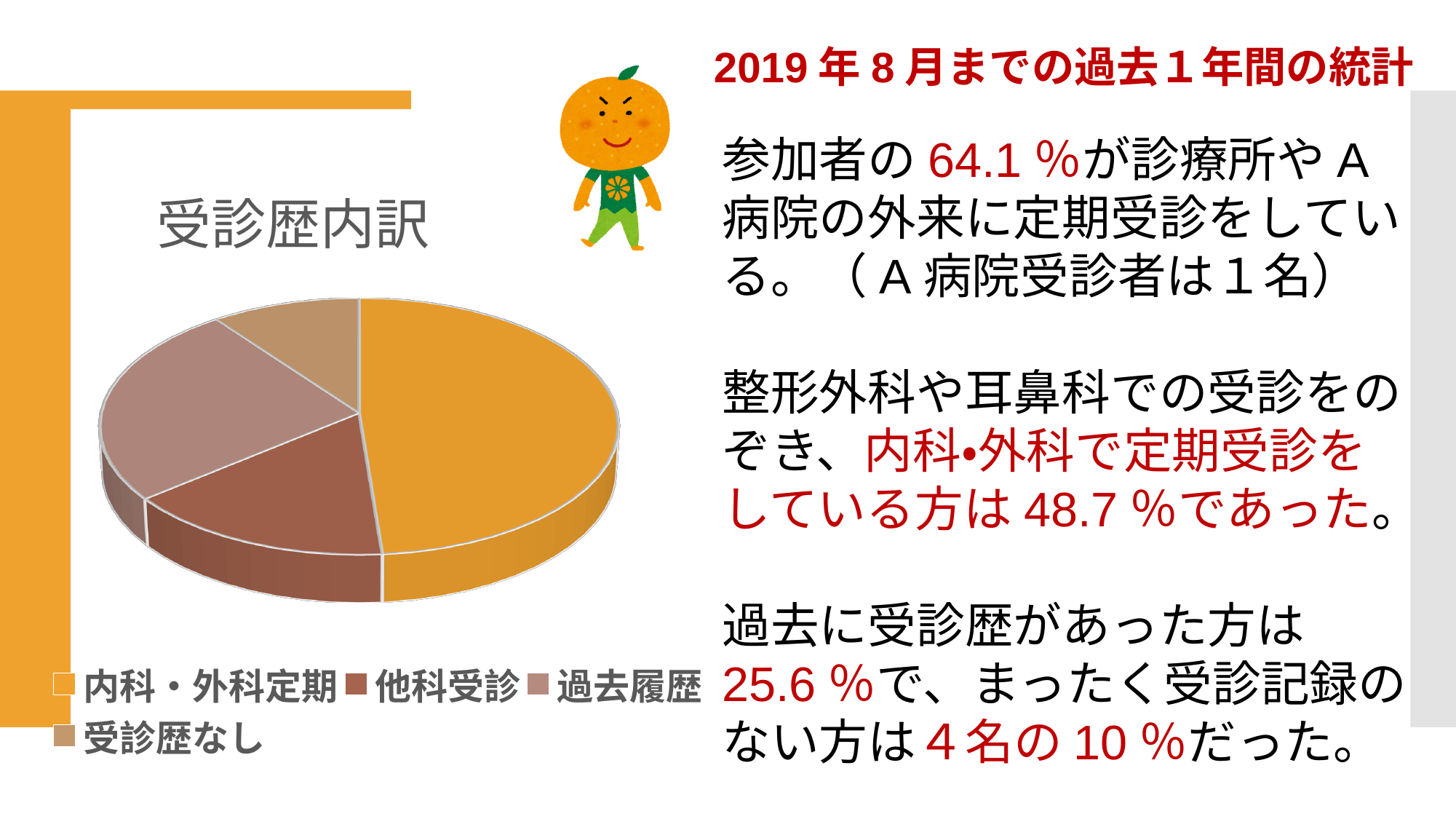

2019年8月までの過去１年間の統計

[unsupported chart]

参加者の64.1％が診療所やA病院の外来に定期受診をしている。（A病院受診者は１名）

整形外科や耳鼻科での受診をのぞき、内科・外科で定期受診をしている方は48.7％であった。

過去に受診歴があった方は25.6％で、まったく受診記録のない方は４名の10％だった。
#